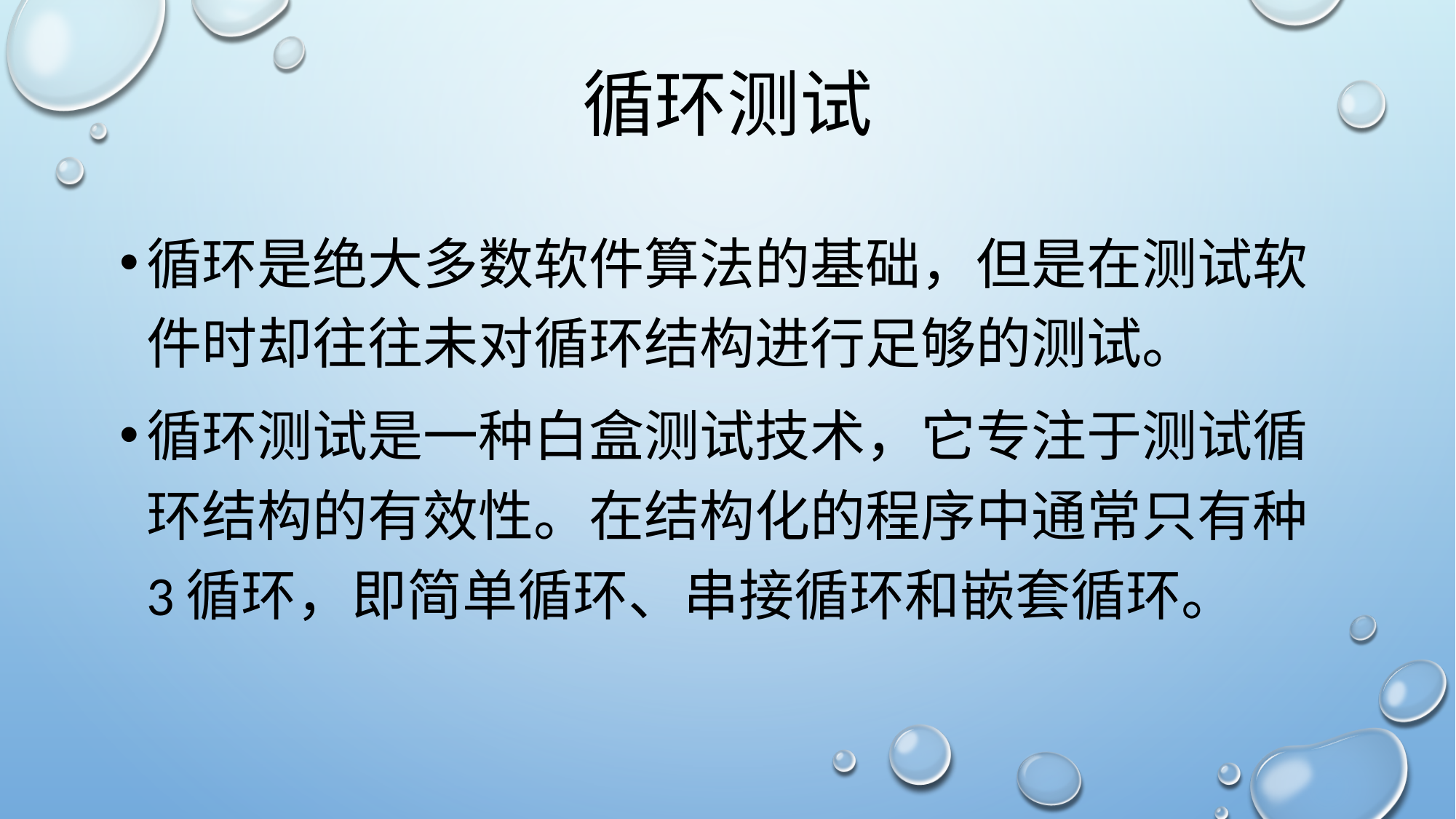

# 循环测试
循环是绝大多数软件算法的基础，但是在测试软件时却往往未对循环结构进行足够的测试。
循环测试是一种白盒测试技术，它专注于测试循环结构的有效性。在结构化的程序中通常只有种3循环，即简单循环、串接循环和嵌套循环。